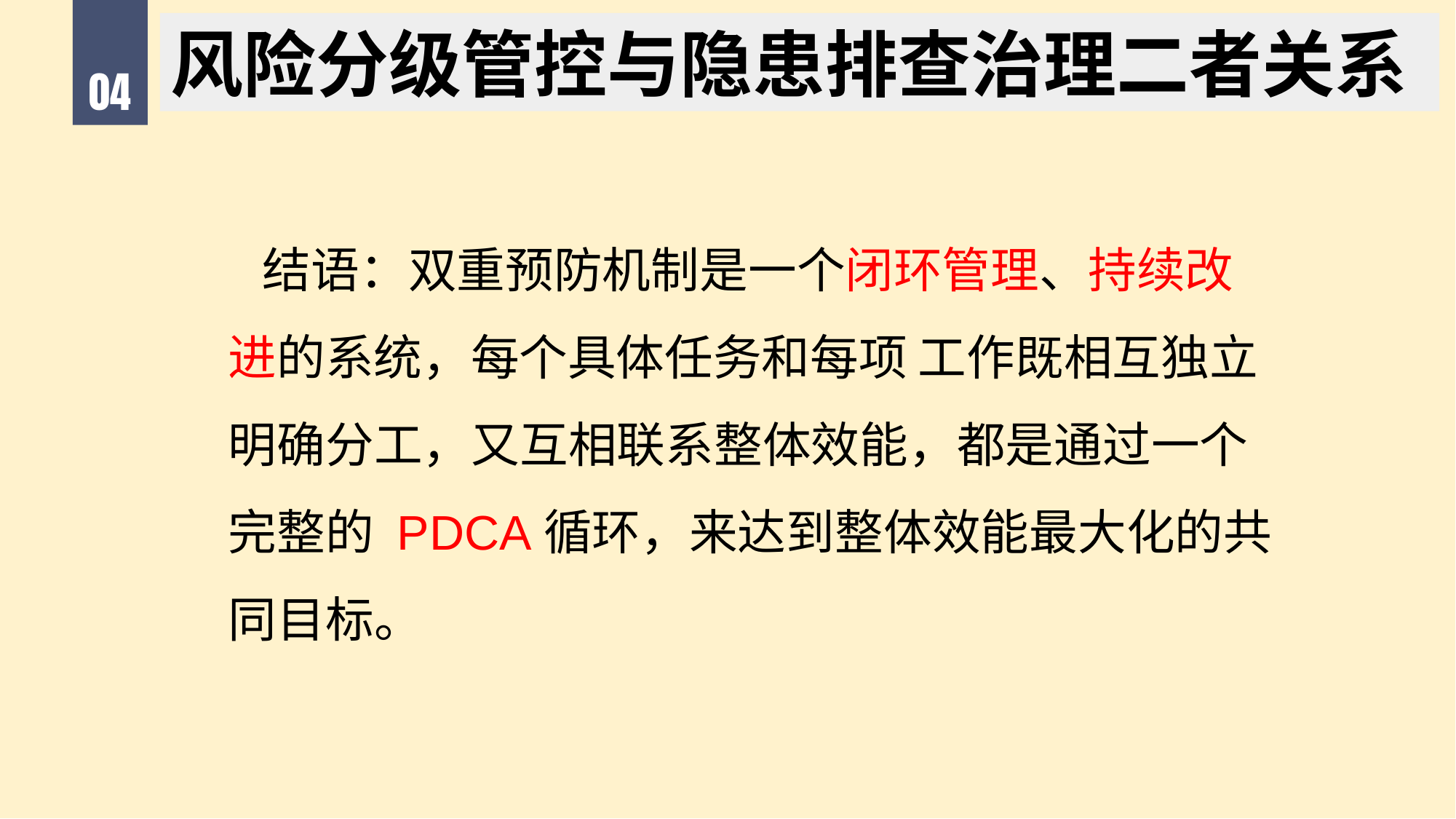

风险分级管控与隐患排查治理二者关系
04
结语：双重预防机制是一个闭环管理、持续改进的系统，每个具体任务和每项 工作既相互独立明确分工，又互相联系整体效能，都是通过一个完整的 PDCA循环，来达到整体效能最大化的共同目标。